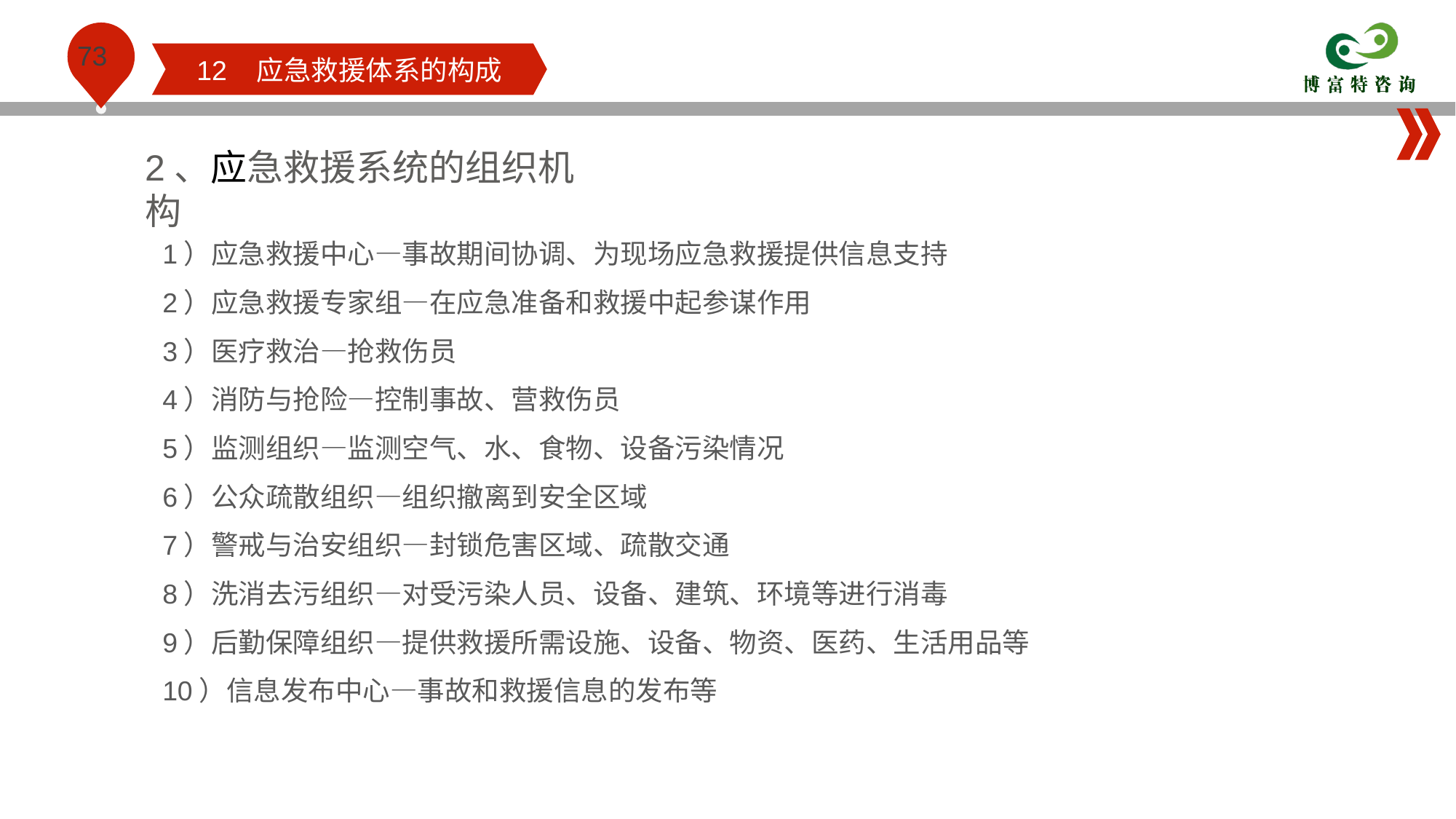

12   应急救援体系的构成
2、应急救援系统的组织机构
1）应急救援中心—事故期间协调、为现场应急救援提供信息支持
2）应急救援专家组—在应急准备和救援中起参谋作用
3）医疗救治—抢救伤员
4）消防与抢险—控制事故、营救伤员
5）监测组织—监测空气、水、食物、设备污染情况
6）公众疏散组织—组织撤离到安全区域
7）警戒与治安组织—封锁危害区域、疏散交通
8）洗消去污组织—对受污染人员、设备、建筑、环境等进行消毒
9）后勤保障组织—提供救援所需设施、设备、物资、医药、生活用品等
10）信息发布中心—事故和救援信息的发布等